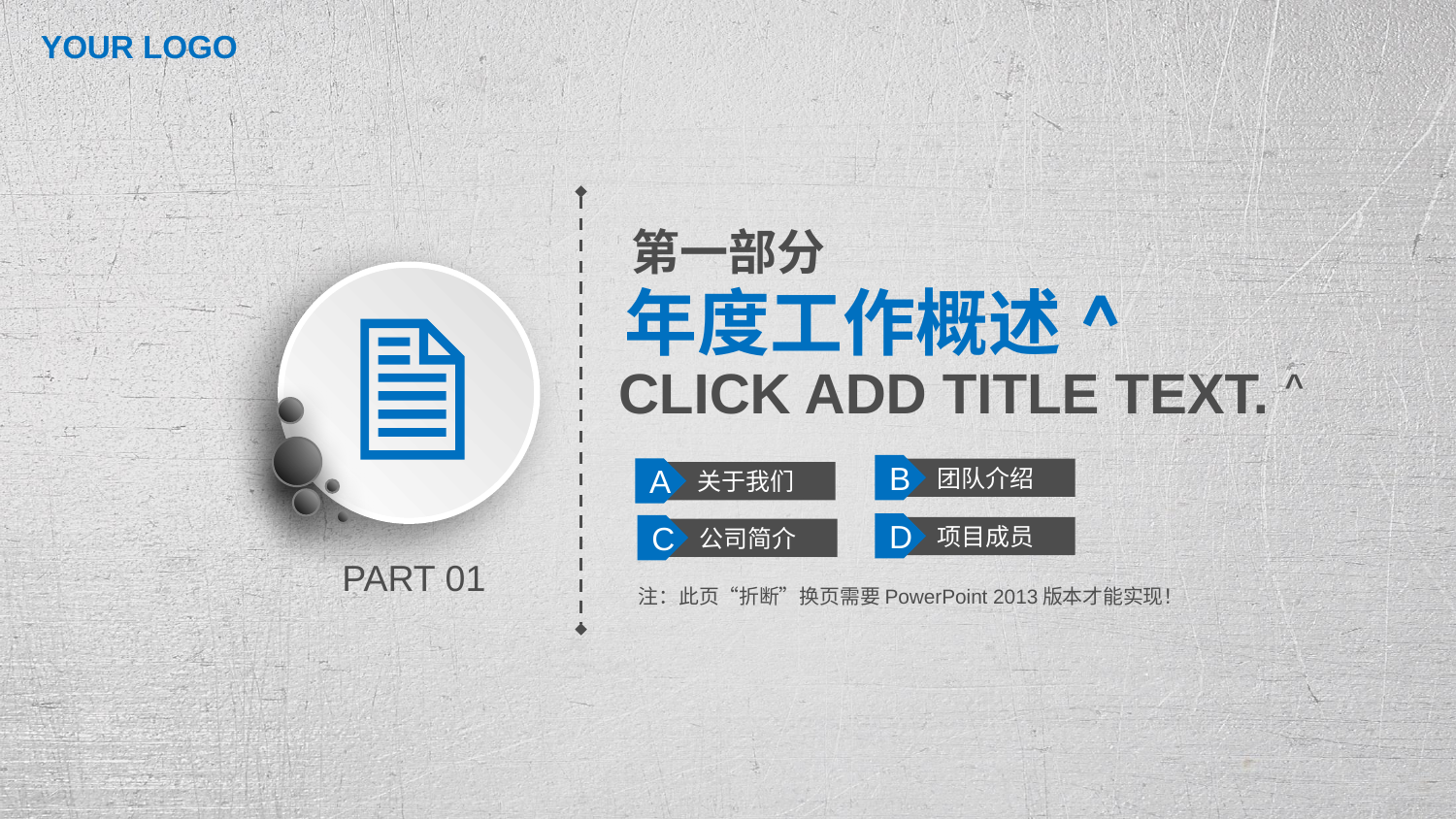

YOUR LOGO
第一部分
年度工作概述^

CLICK ADD TITLE TEXT. ^

B
A
团队介绍
关于我们

D
C
项目成员
公司简介
PART 01
注：此页“折断”换页需要PowerPoint 2013版本才能实现！